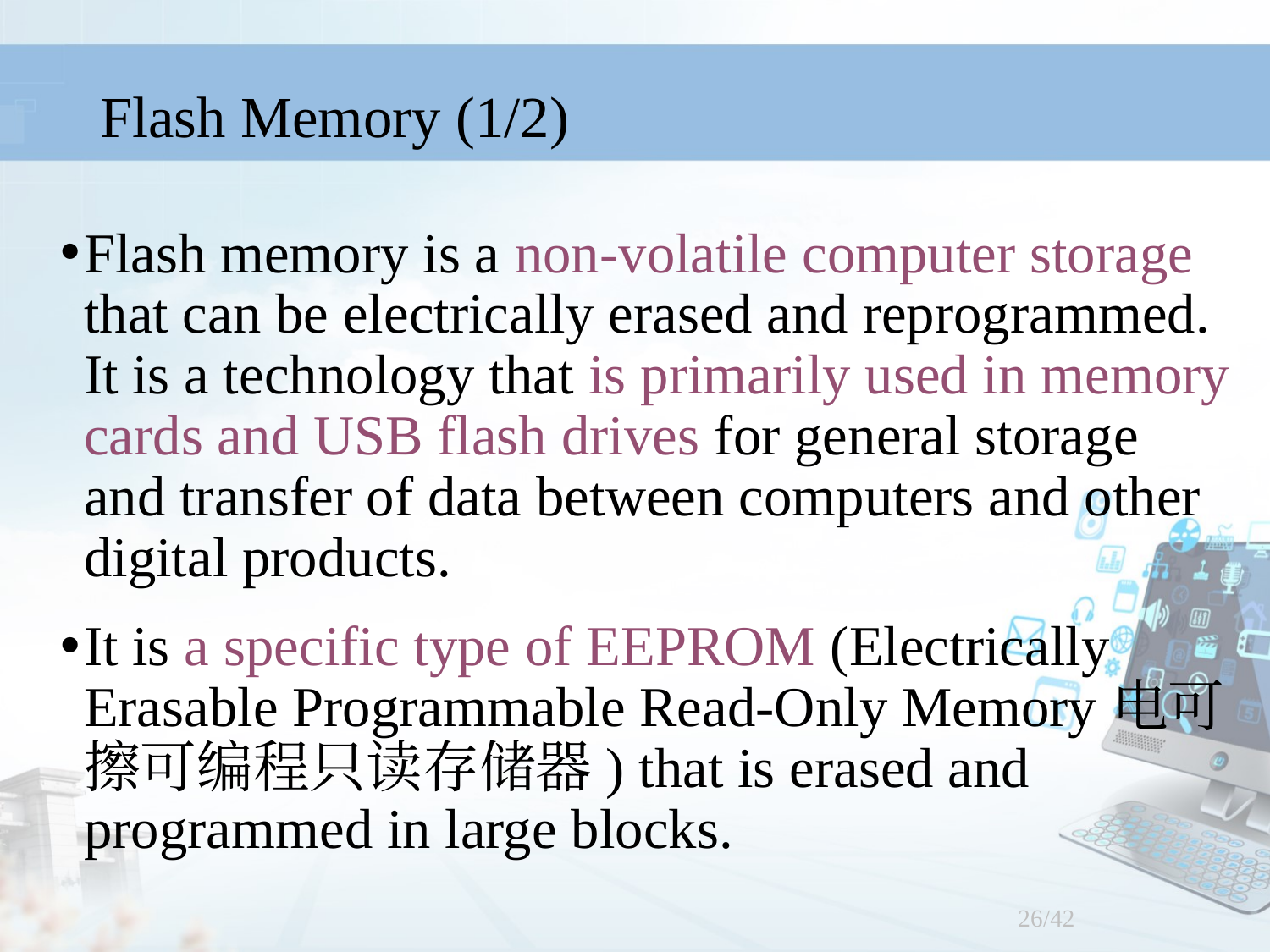

# Flash Memory (1/2)
Flash memory is a non-volatile computer storage that can be electrically erased and reprogrammed. It is a technology that is primarily used in memory cards and USB flash drives for general storage and transfer of data between computers and other digital products.
It is a specific type of EEPROM (Electrically Erasable Programmable Read-Only Memory电可擦可编程只读存储器) that is erased and programmed in large blocks.
26/42